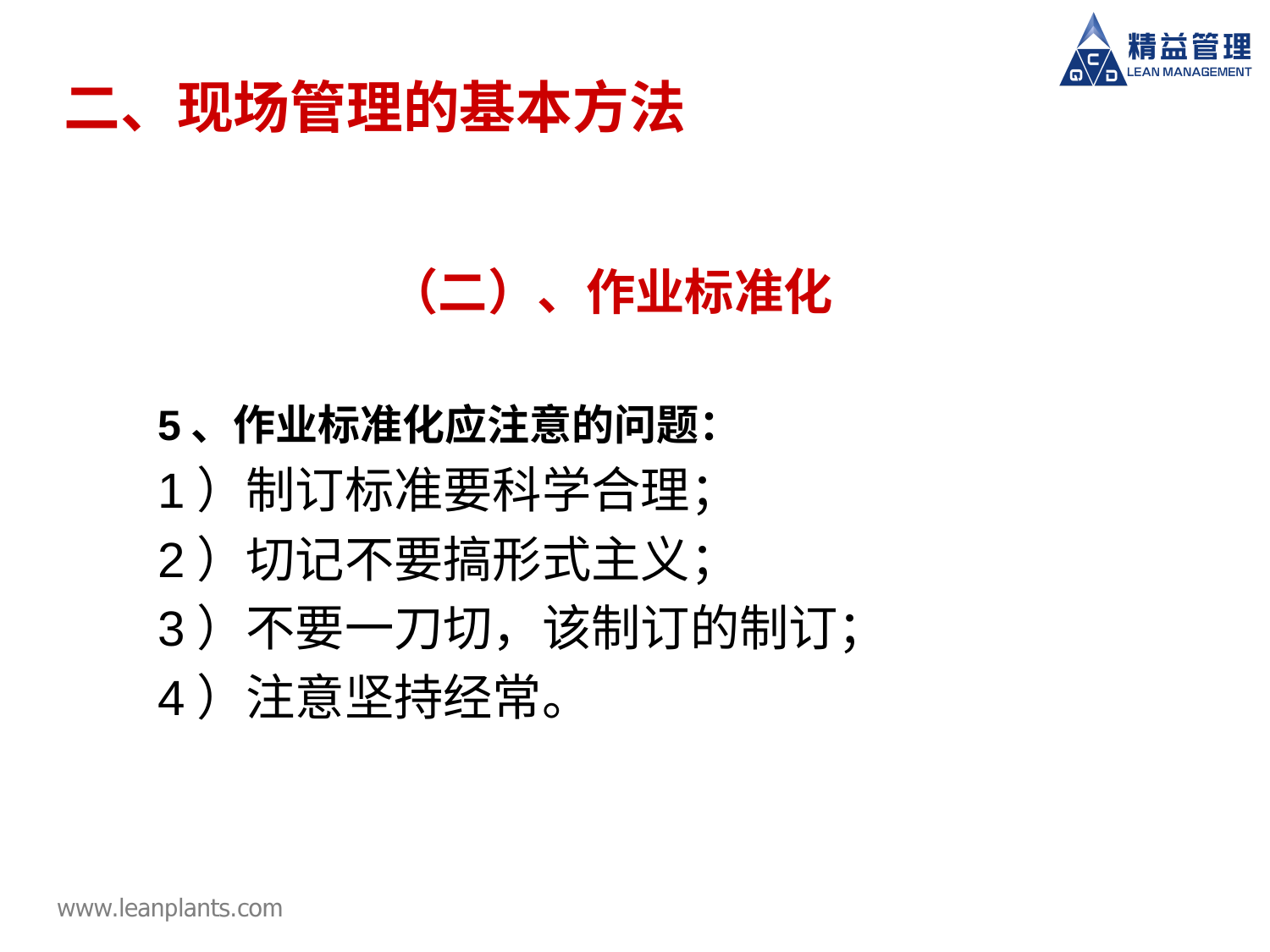

# 二、现场管理的基本方法
（二）、作业标准化
5、作业标准化应注意的问题：
1）制订标准要科学合理；
2）切记不要搞形式主义；
3）不要一刀切，该制订的制订；
4）注意坚持经常。